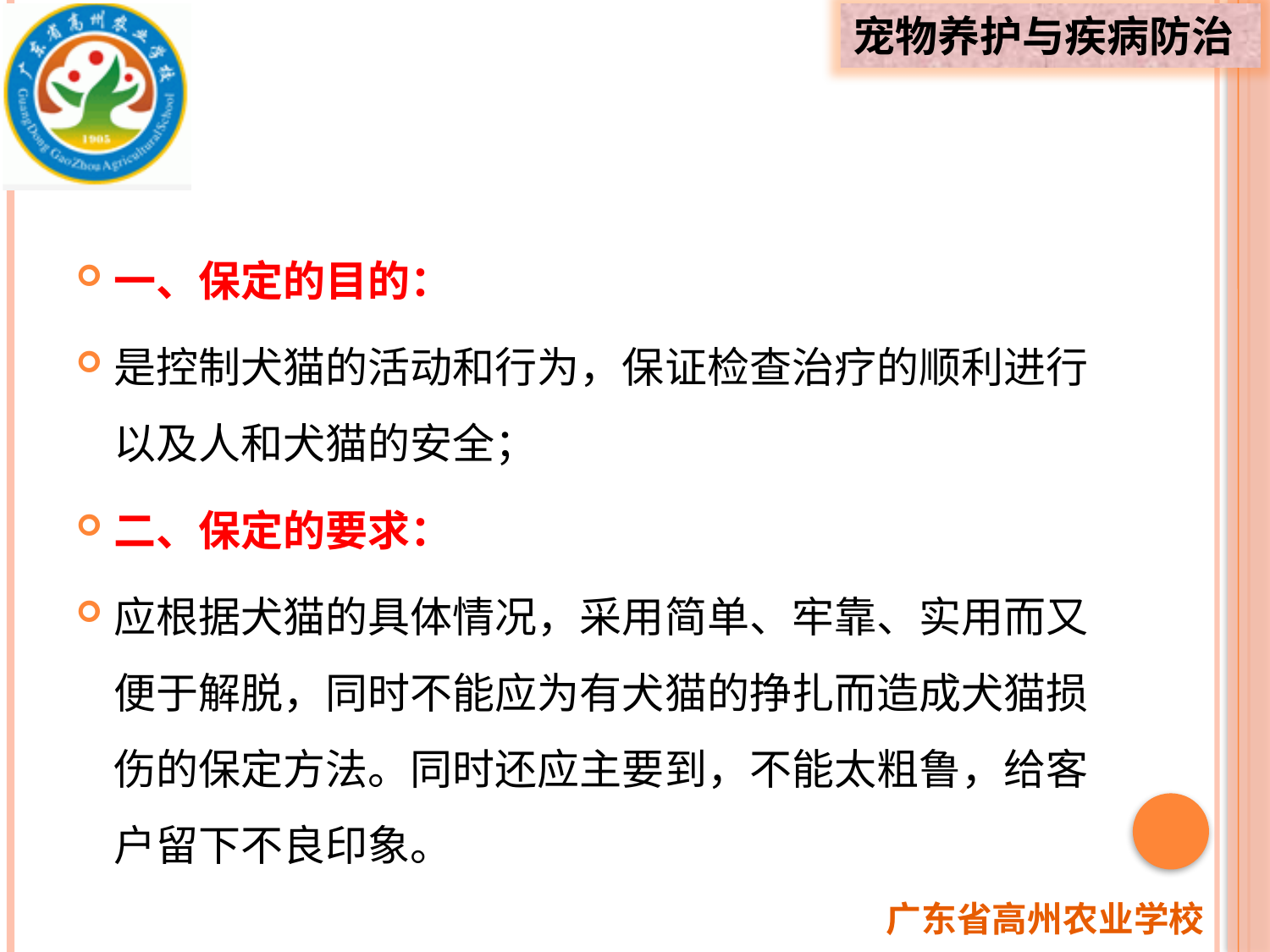

一、保定的目的：
是控制犬猫的活动和行为，保证检查治疗的顺利进行以及人和犬猫的安全；
二、保定的要求：
应根据犬猫的具体情况，采用简单、牢靠、实用而又便于解脱，同时不能应为有犬猫的挣扎而造成犬猫损伤的保定方法。同时还应主要到，不能太粗鲁，给客户留下不良印象。